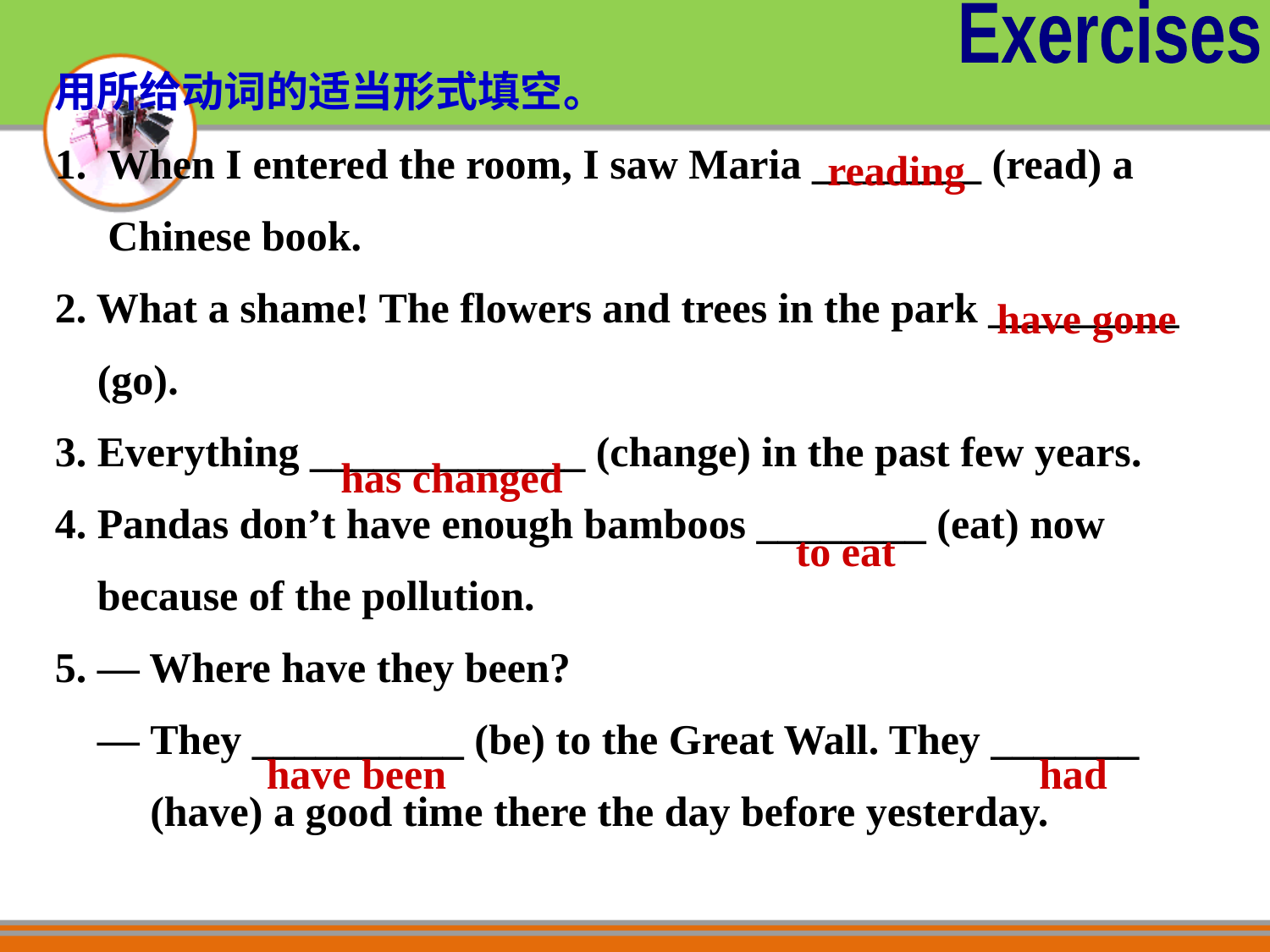

Exercises
用所给动词的适当形式填空。
1.  When I entered the room, I saw Maria ________ (read) a
     Chinese book.
2. What a shame! The flowers and trees in the park _________
    (go).
3. Everything _____________ (change) in the past few years.
4. Pandas don’t have enough bamboos ________ (eat) now
    because of the pollution.
5. — Where have they been?
    — They __________ (be) to the Great Wall. They _______
         (have) a good time there the day before yesterday.
reading
have gone
has changed
to eat
have been
had